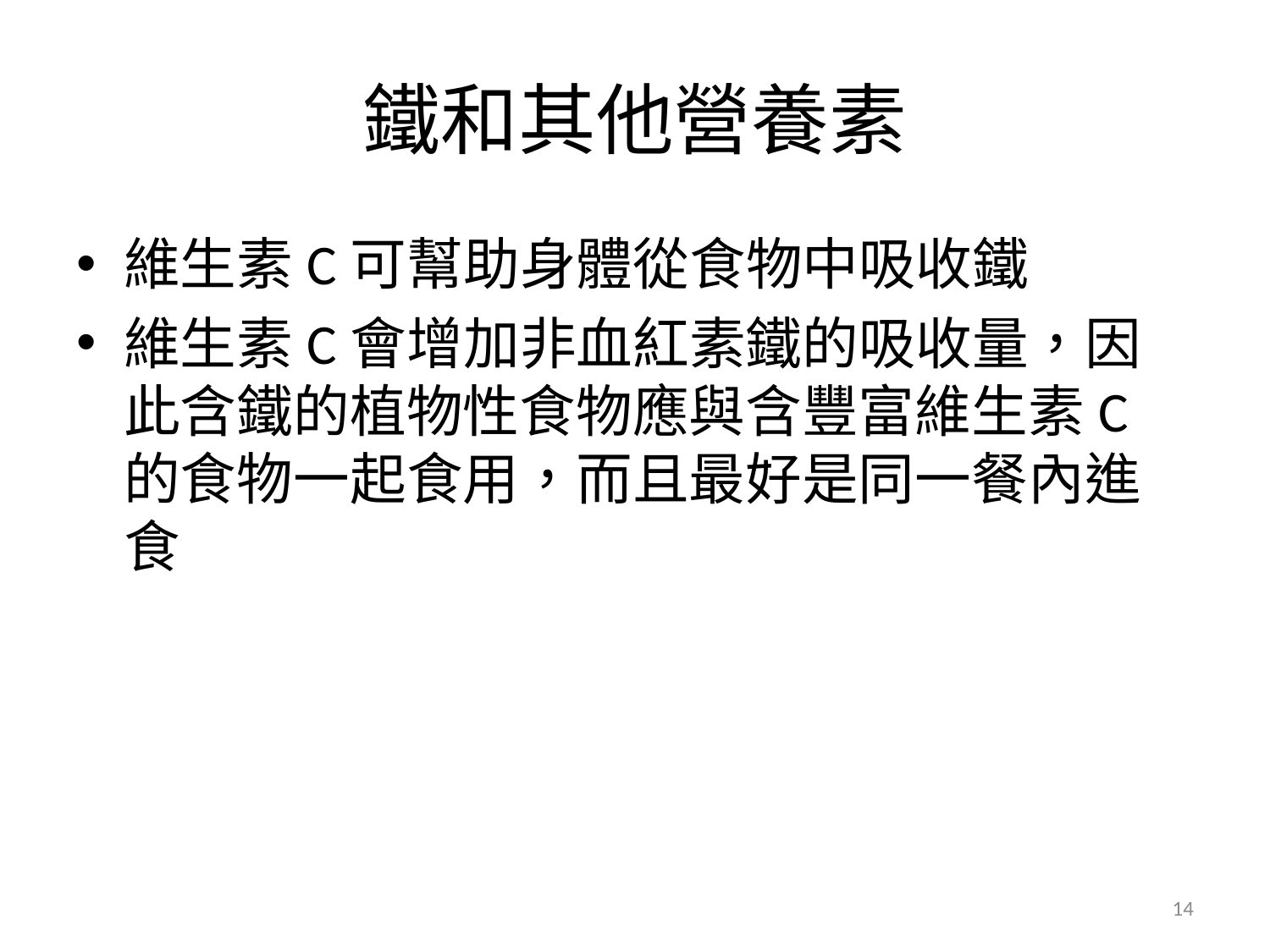

# 鐵和其他營養素
維生素C可幫助身體從食物中吸收鐵
維生素C會增加非血紅素鐵的吸收量，因此含鐵的植物性食物應與含豐富維生素C的食物一起食用，而且最好是同一餐內進食
14